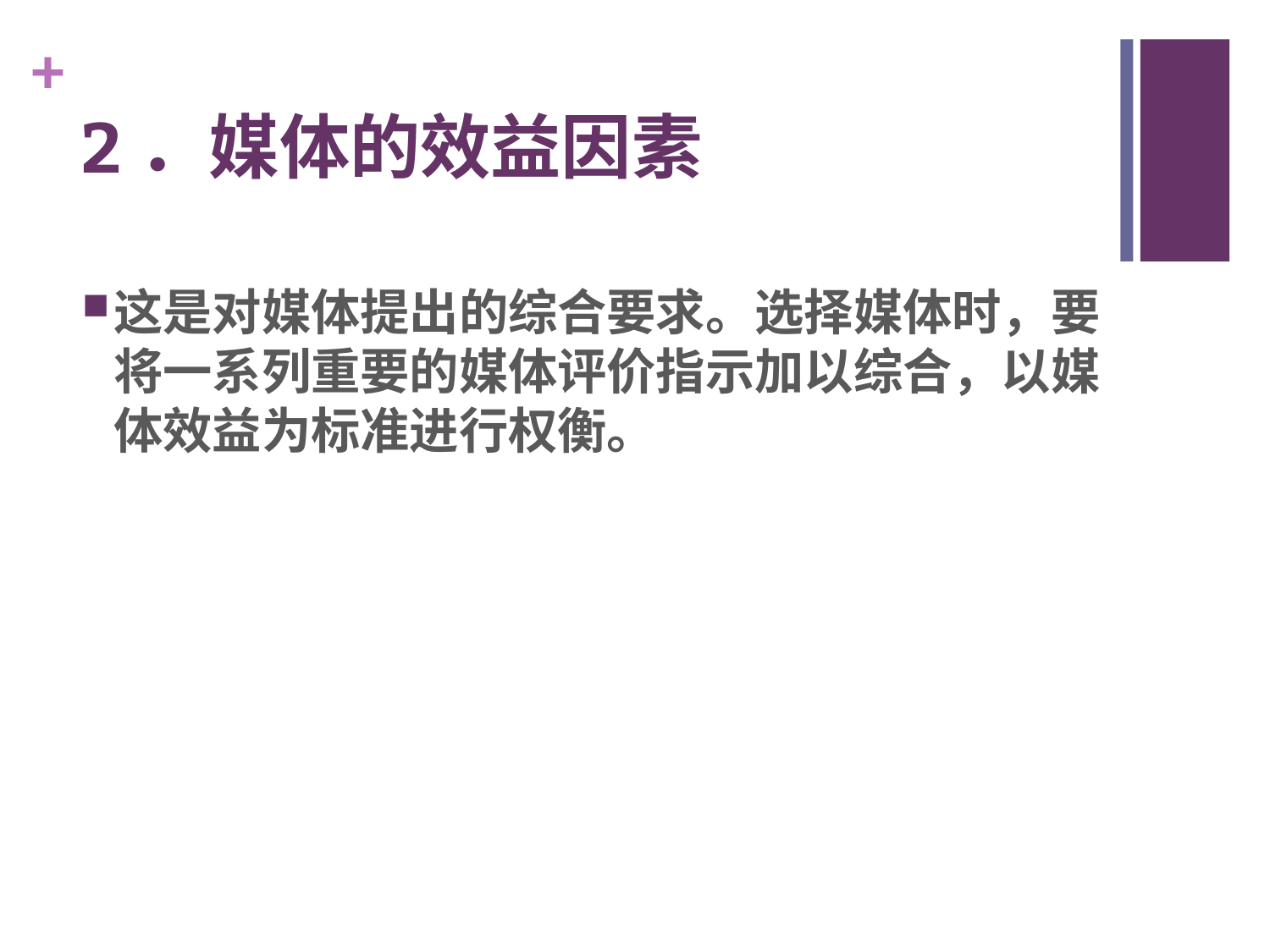

# 2．媒体的效益因素
这是对媒体提出的综合要求。选择媒体时，要将一系列重要的媒体评价指示加以综合，以媒体效益为标准进行权衡。